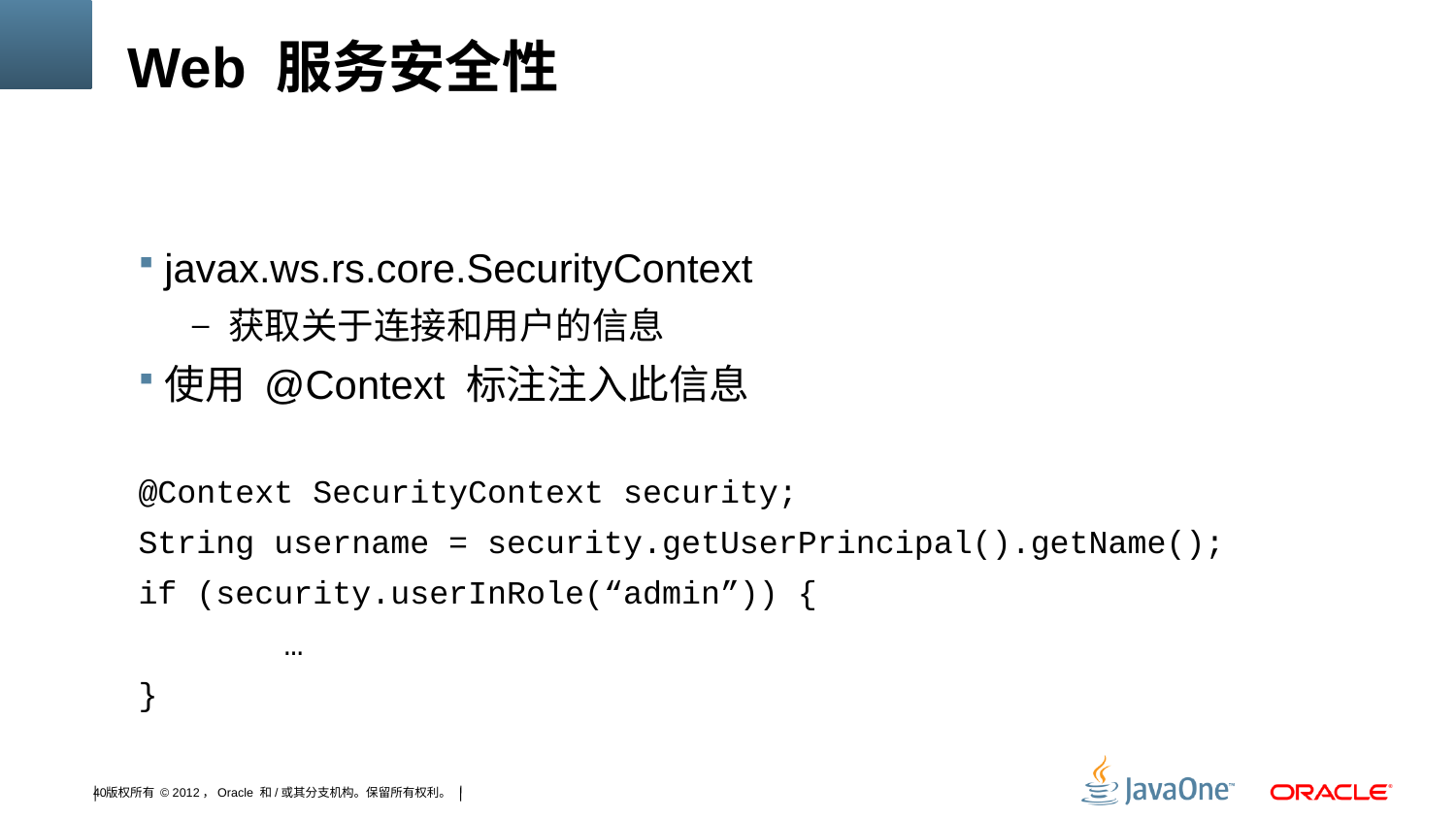

# Web 服务安全性

javax.ws.rs.core.SecurityContext
获取关于连接和用户的信息
使用 @Context 标注注入此信息

@Context SecurityContext security;
String username = security.getUserPrincipal().getName();
if (security.userInRole(“admin”)) {
	…
}